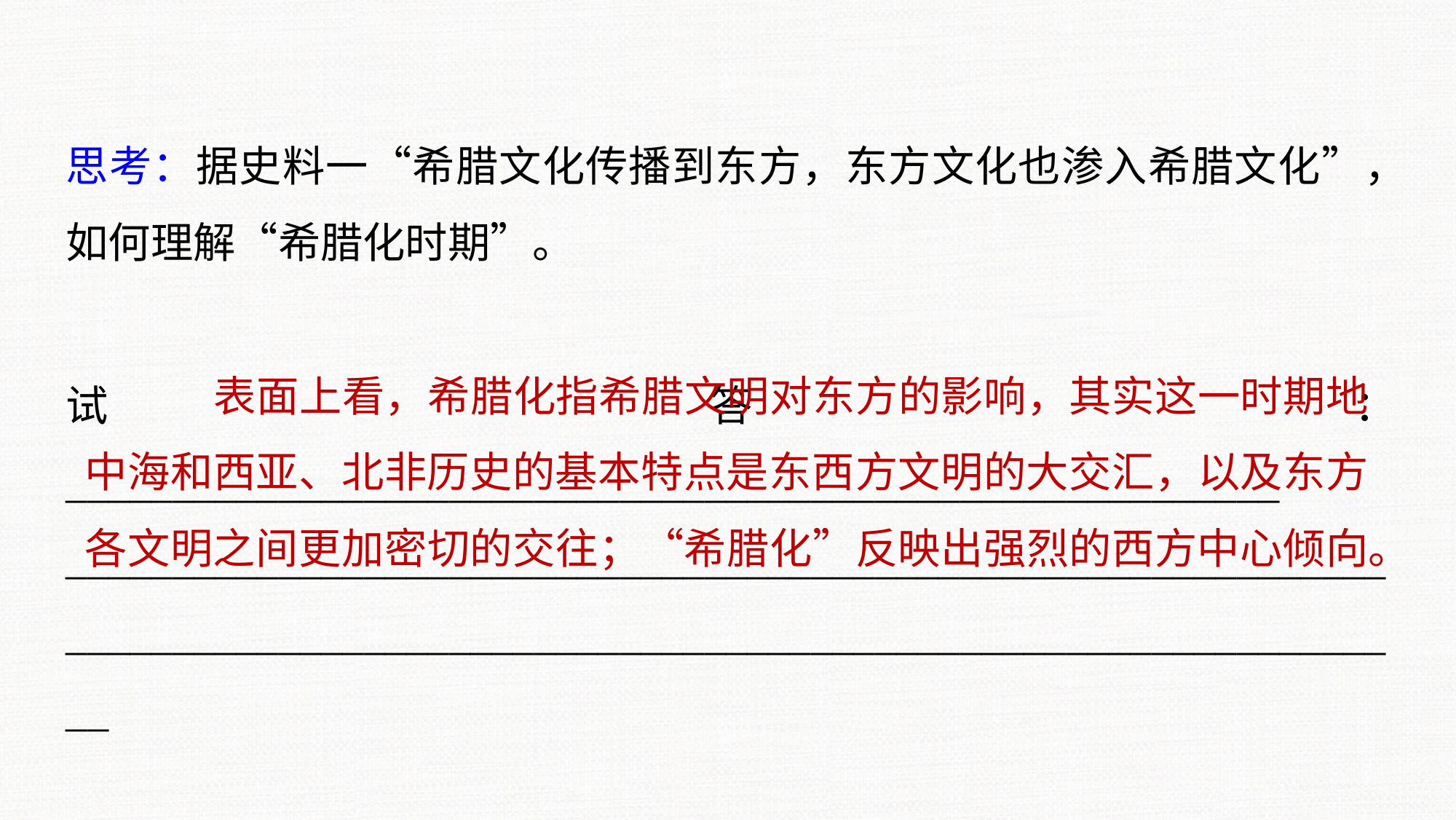

思考：据史料一“希腊文化传播到东方，东方文化也渗入希腊文化”，如何理解“希腊化时期”。
            表面上看，希腊化指希腊文明对东方的影响，其实这一时期地中海和西亚、北非历史的基本特点是东西方文明的大交汇，以及东方各文明之间更加密切的交往；“希腊化”反映出强烈的西方中心倾向。
试答：_________________________________________________________
______________________________________________________________________________________________________________________________